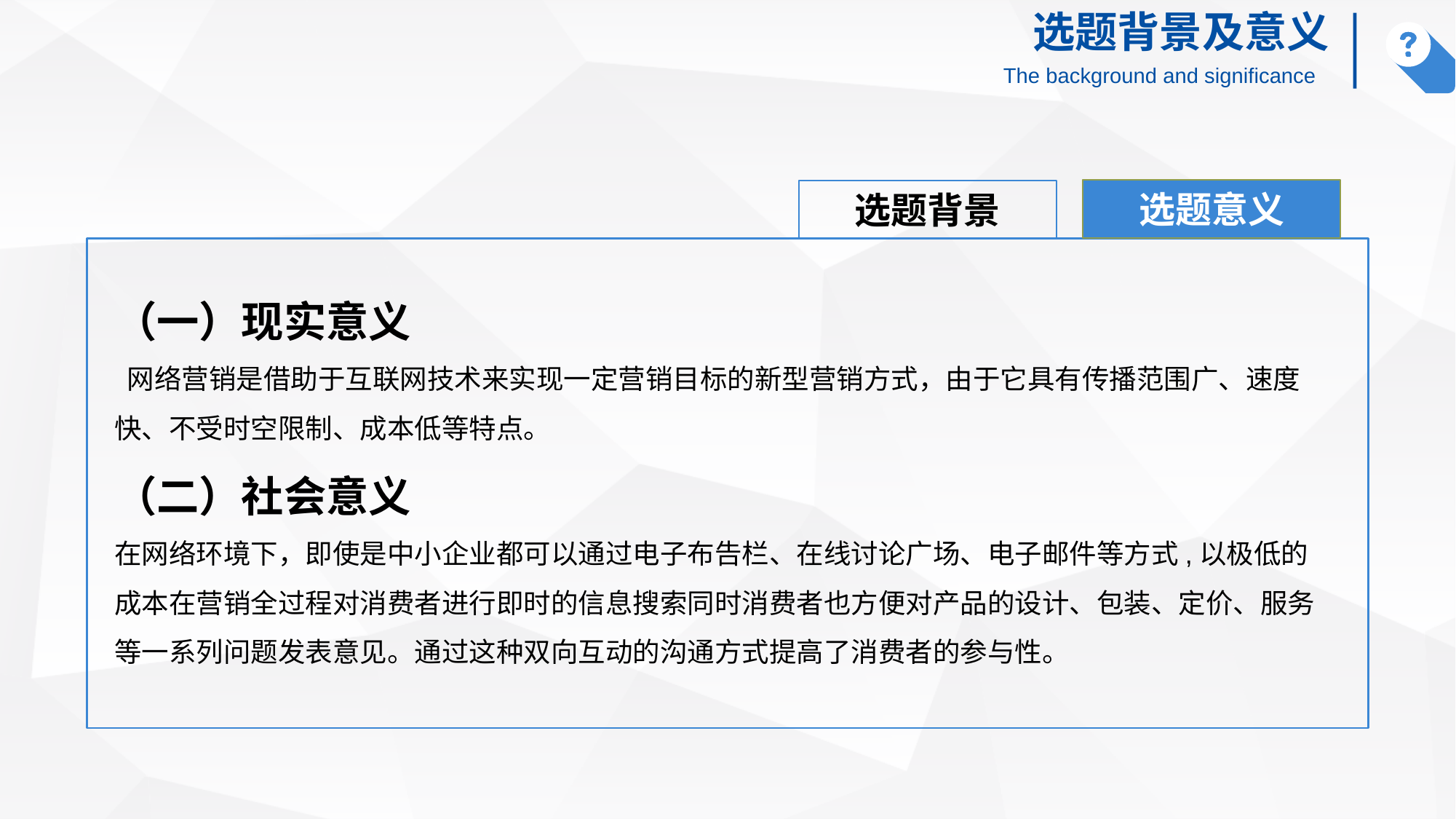

选题背景及意义
The background and significance

选题意义

选题背景

（一）现实意义
 网络营销是借助于互联网技术来实现一定营销目标的新型营销方式，由于它具有传播范围广、速度快、不受时空限制、成本低等特点。
（二）社会意义
在网络环境下，即使是中小企业都可以通过电子布告栏、在线讨论广场、电子邮件等方式,以极低的成本在营销全过程对消费者进行即时的信息搜索同时消费者也方便对产品的设计、包装、定价、服务等一系列问题发表意见。通过这种双向互动的沟通方式提高了消费者的参与性。